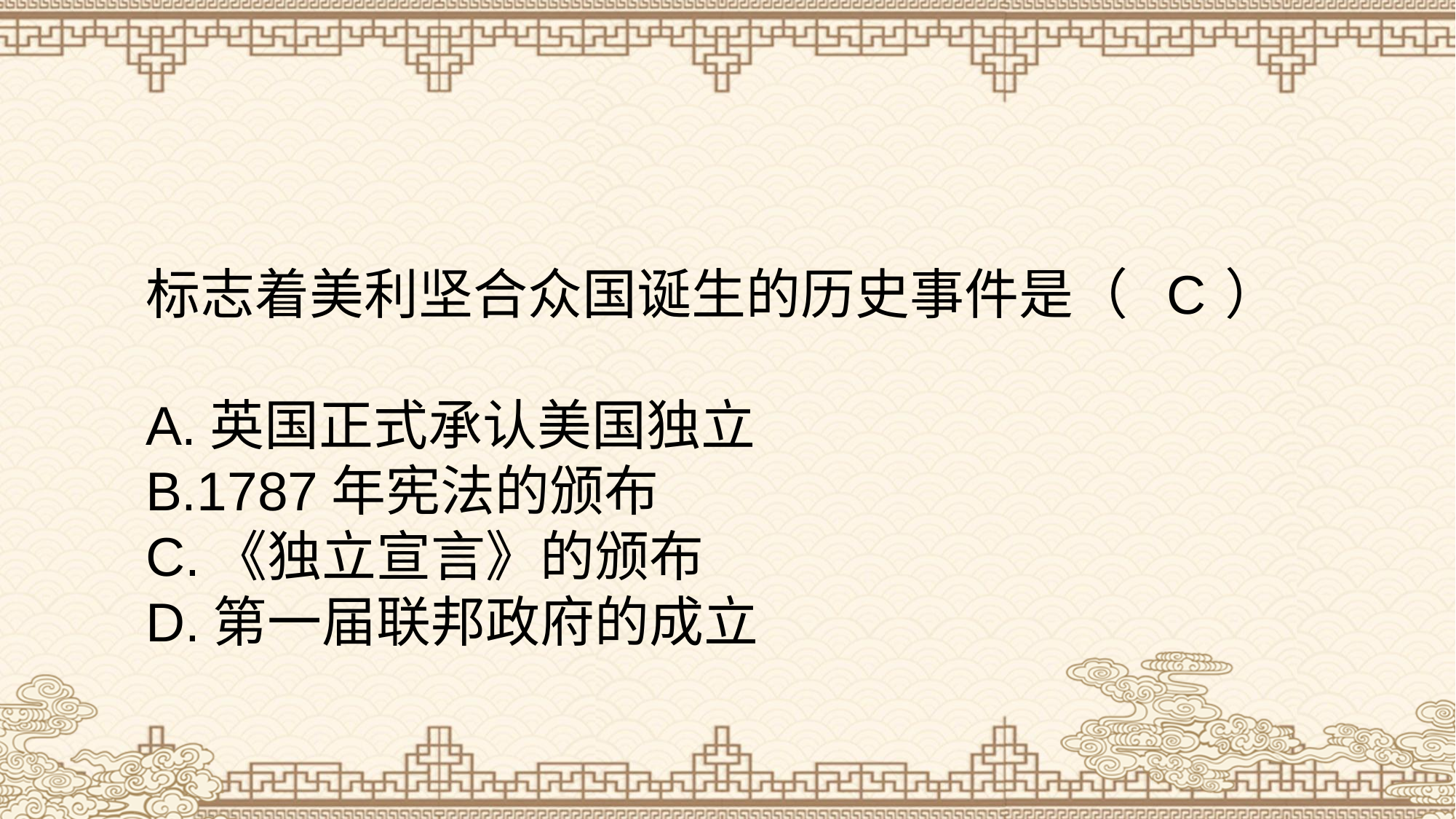

标志着美利坚合众国诞生的历史事件是（        ）

A.英国正式承认美国独立
B.1787年宪法的颁布
C.《独立宣言》的颁布
D.第一届联邦政府的成立
C